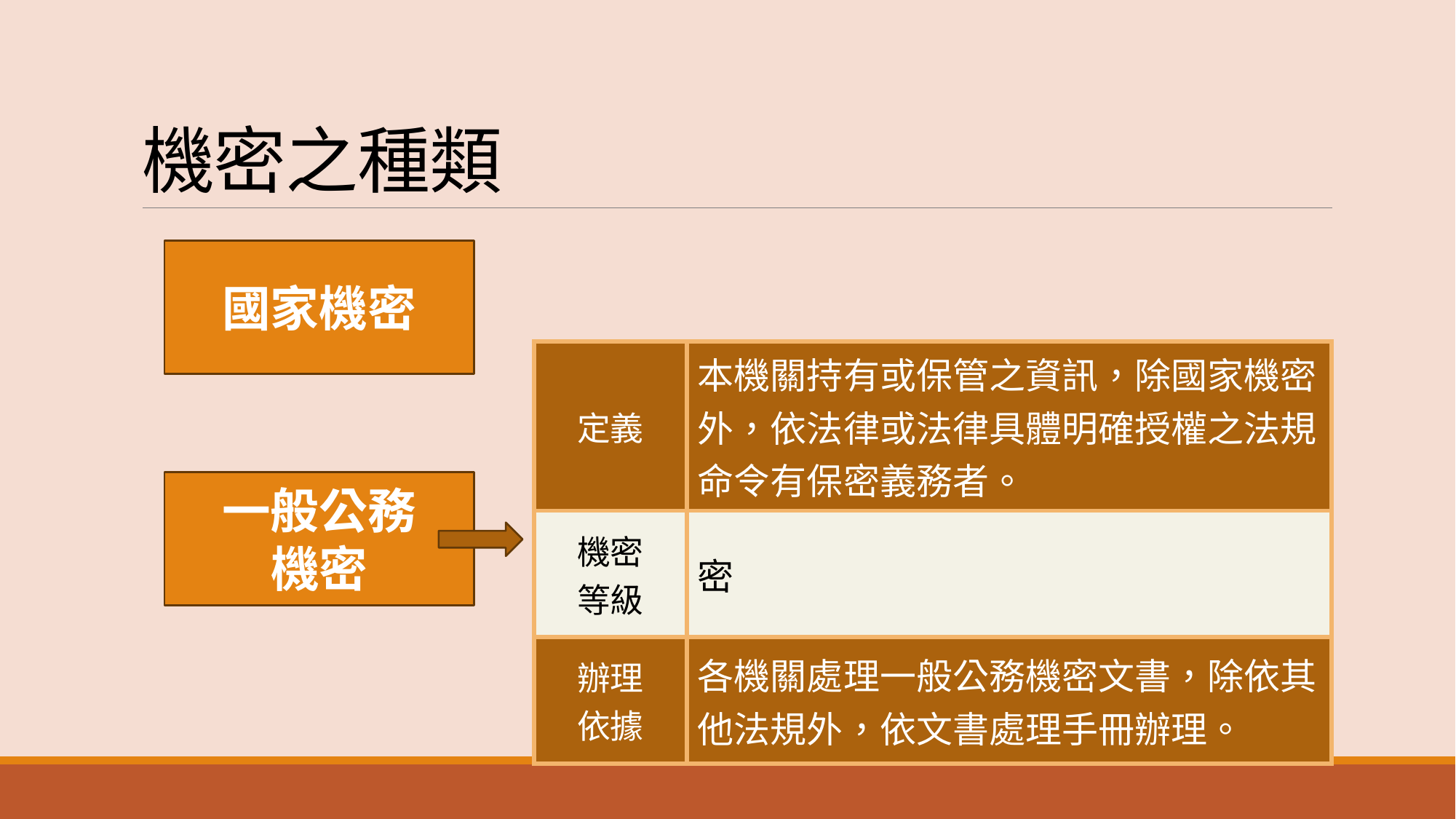

# 機密之種類
國家機密
| 定義 | 本機關持有或保管之資訊，除國家機密外，依法律或法律具體明確授權之法規命令有保密義務者。 |
| --- | --- |
| 機密 等級 | 密 |
| 辦理 依據 | 各機關處理一般公務機密文書，除依其他法規外，依文書處理手冊辦理。 |
一般公務
機密